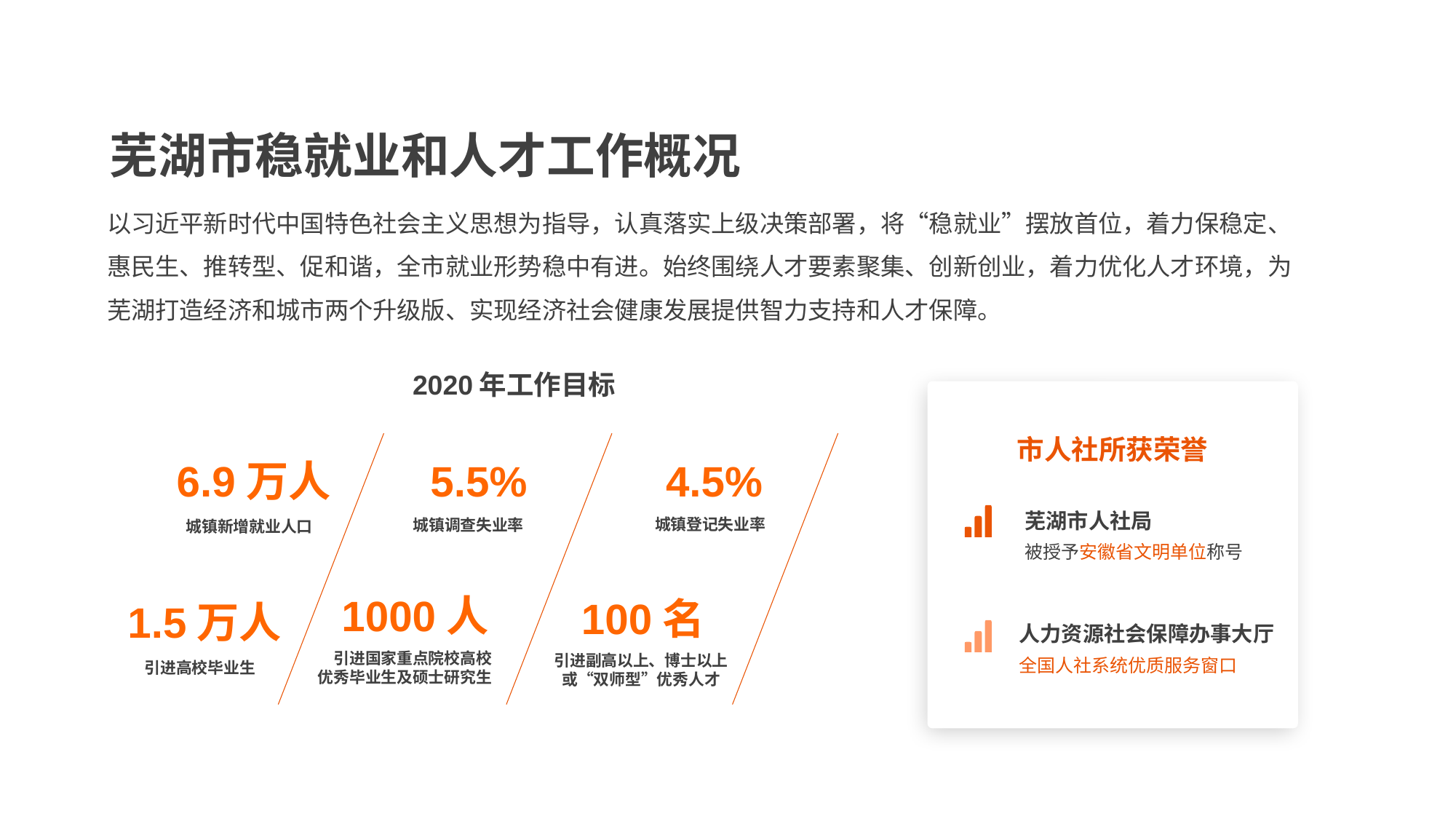

芜湖市稳就业和人才工作概况
以习近平新时代中国特色社会主义思想为指导，认真落实上级决策部署，将“稳就业”摆放首位，着力保稳定、惠民生、推转型、促和谐，全市就业形势稳中有进。始终围绕人才要素聚集、创新创业，着力优化人才环境，为芜湖打造经济和城市两个升级版、实现经济社会健康发展提供智力支持和人才保障。
2020年工作目标

市人社所获荣誉
芜湖市人社局
被授予安徽省文明单位称号

人力资源社会保障办事大厅
全国人社系统优质服务窗口

6.9万人
城镇新增就业人口
5.5%
城镇调查失业率
4.5%
城镇登记失业率
1000人
引进国家重点院校高校
优秀毕业生及硕士研究生
100名
引进副高以上、博士以上
或“双师型”优秀人才
1.5万人
引进高校毕业生